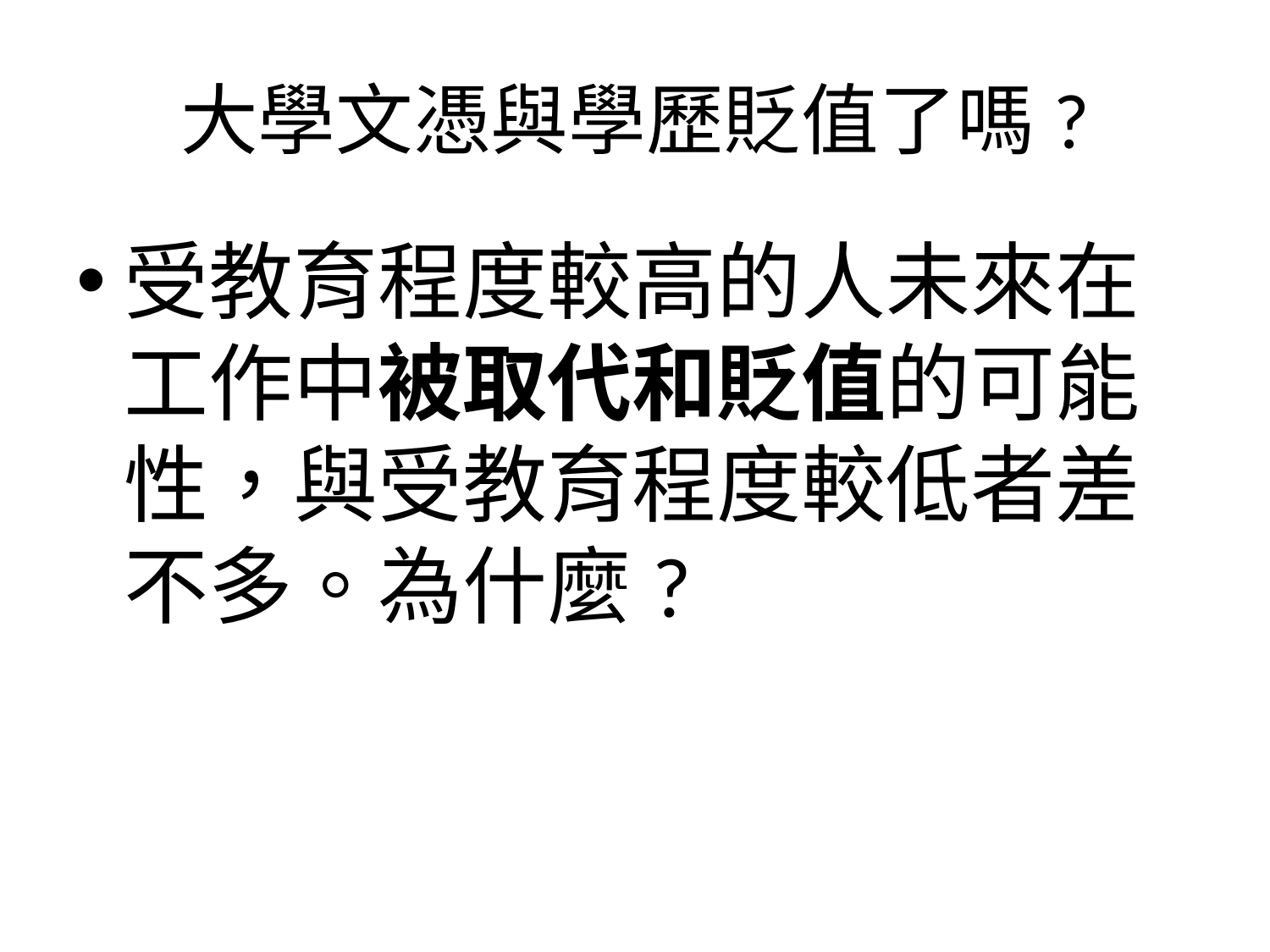

# 大學文憑與學歷貶值了嗎?
受教育程度較高的人未來在工作中被取代和貶值的可能性，與受教育程度較低者差不多。為什麼?